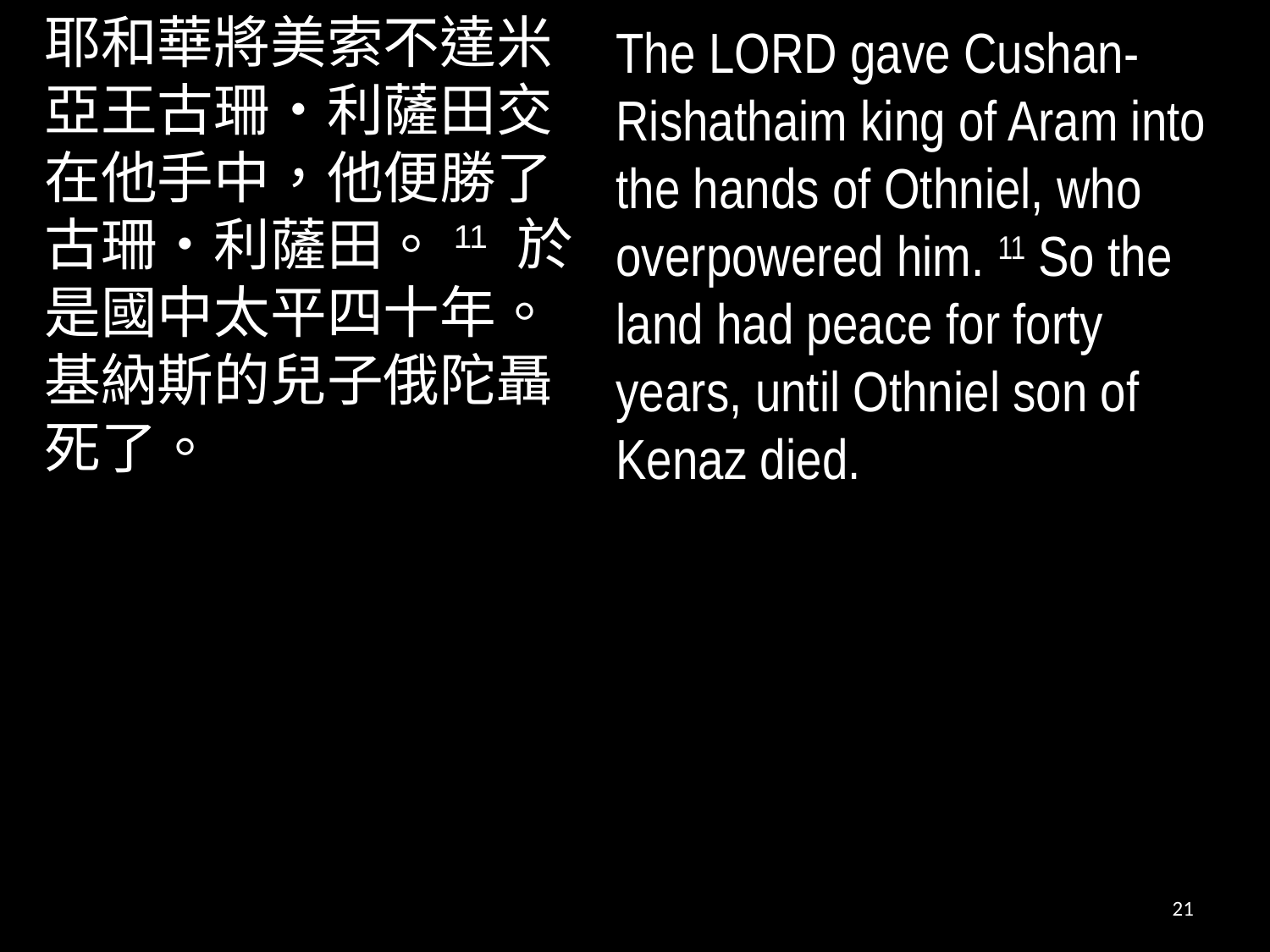

耶和華將美索不達米亞王古珊•利薩田交在他手中，他便勝了古珊•利薩田。11 於是國中太平四十年。基納斯的兒子俄陀聶死了。

The Lord gave Cushan-Rishathaim king of Aram into the hands of Othniel, who overpowered him. 11 So the land had peace for forty years, until Othniel son of Kenaz died.

21